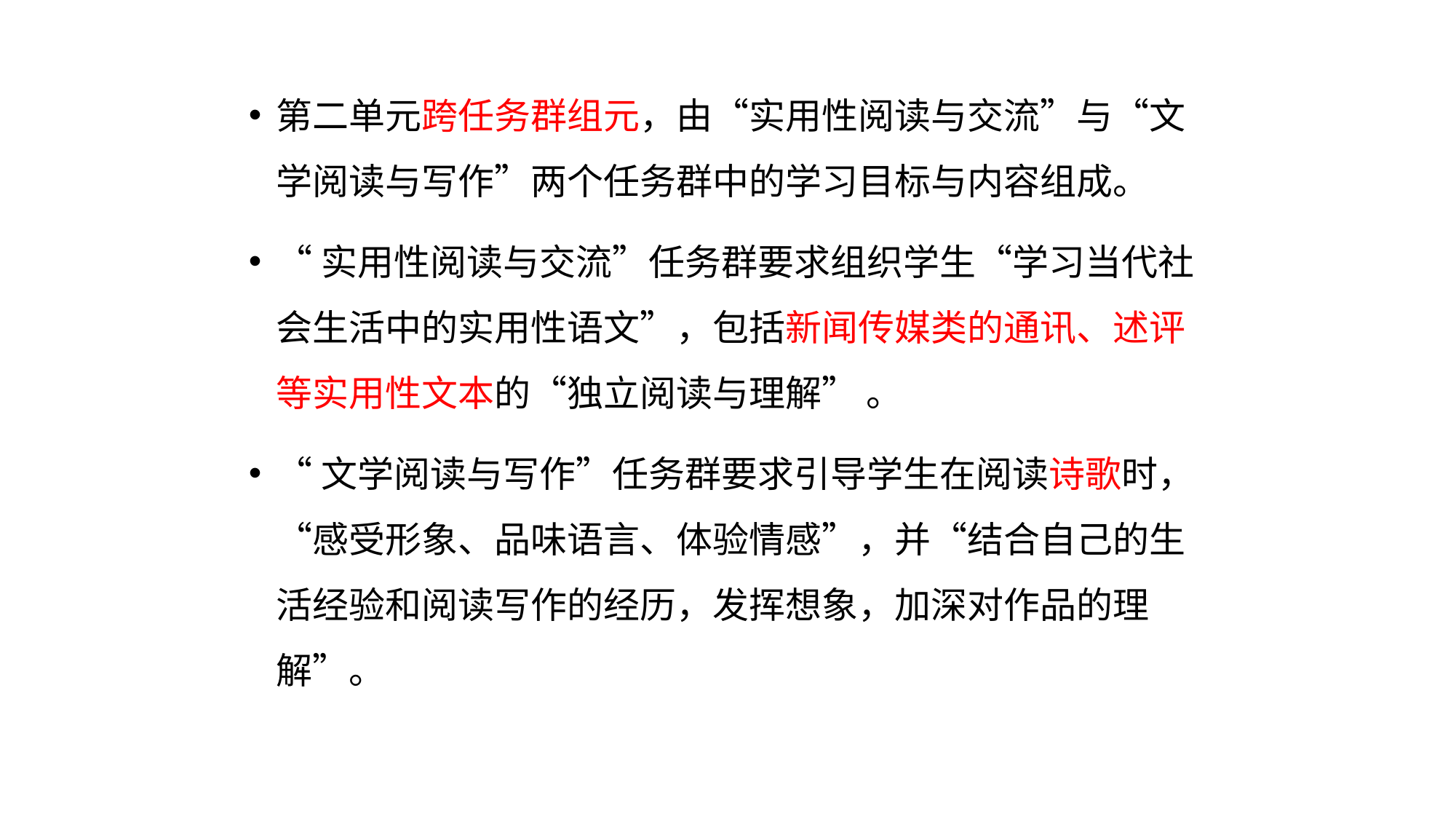

第二单元跨任务群组元，由“实用性阅读与交流”与“文学阅读与写作”两个任务群中的学习目标与内容组成。
“实用性阅读与交流”任务群要求组织学生“学习当代社会生活中的实用性语文”，包括新闻传媒类的通讯、述评等实用性文本的“独立阅读与理解” 。
“文学阅读与写作”任务群要求引导学生在阅读诗歌时，“感受形象、品味语言、体验情感”，并“结合自己的生活经验和阅读写作的经历，发挥想象，加深对作品的理解”。